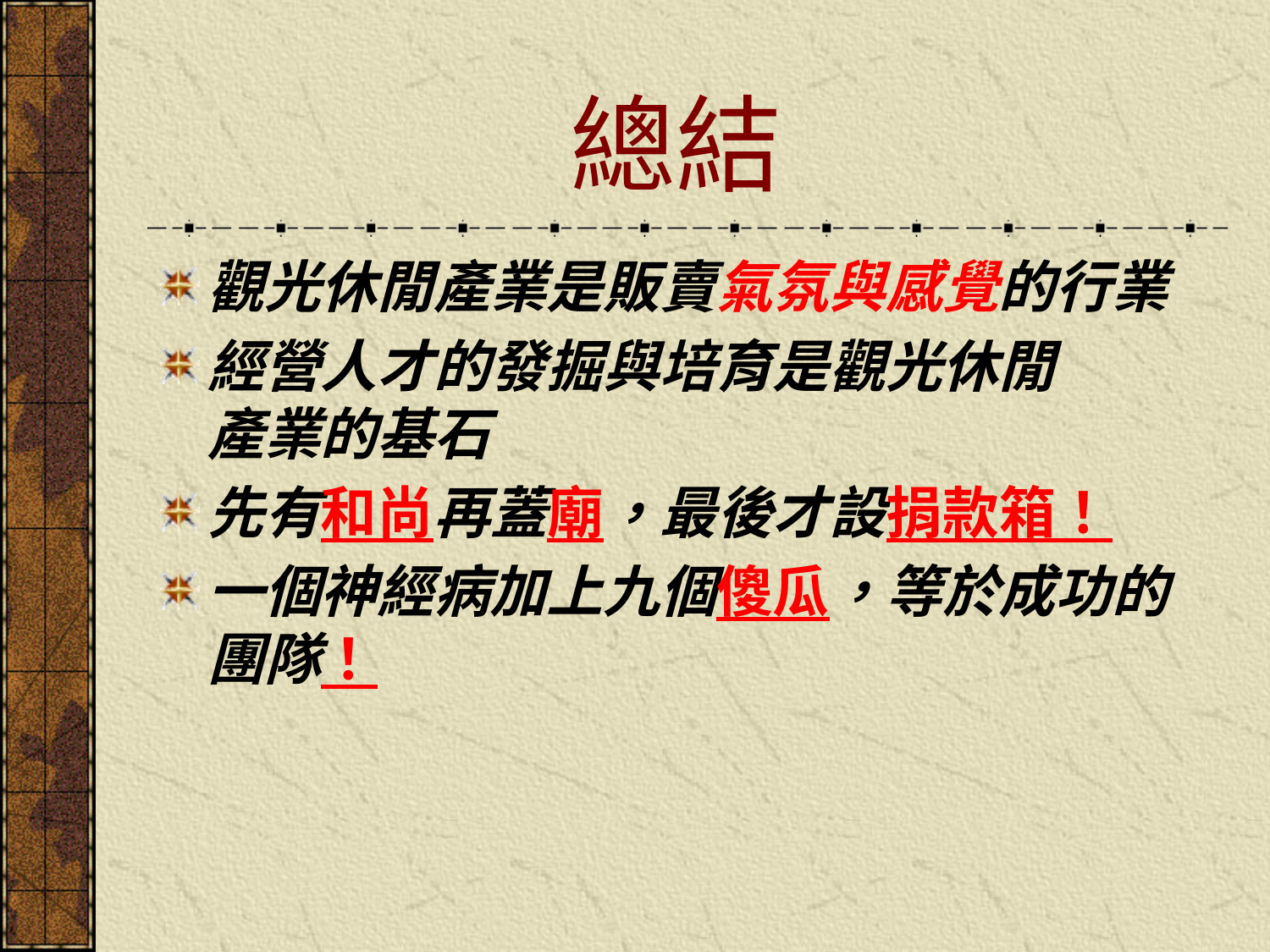

# 總結
觀光休閒產業是販賣氣氛與感覺的行業
經營人才的發掘與培育是觀光休閒
產業的基石
先有和尚再蓋廟，最後才設捐款箱！
一個神經病加上九個傻瓜，等於成功的團隊！